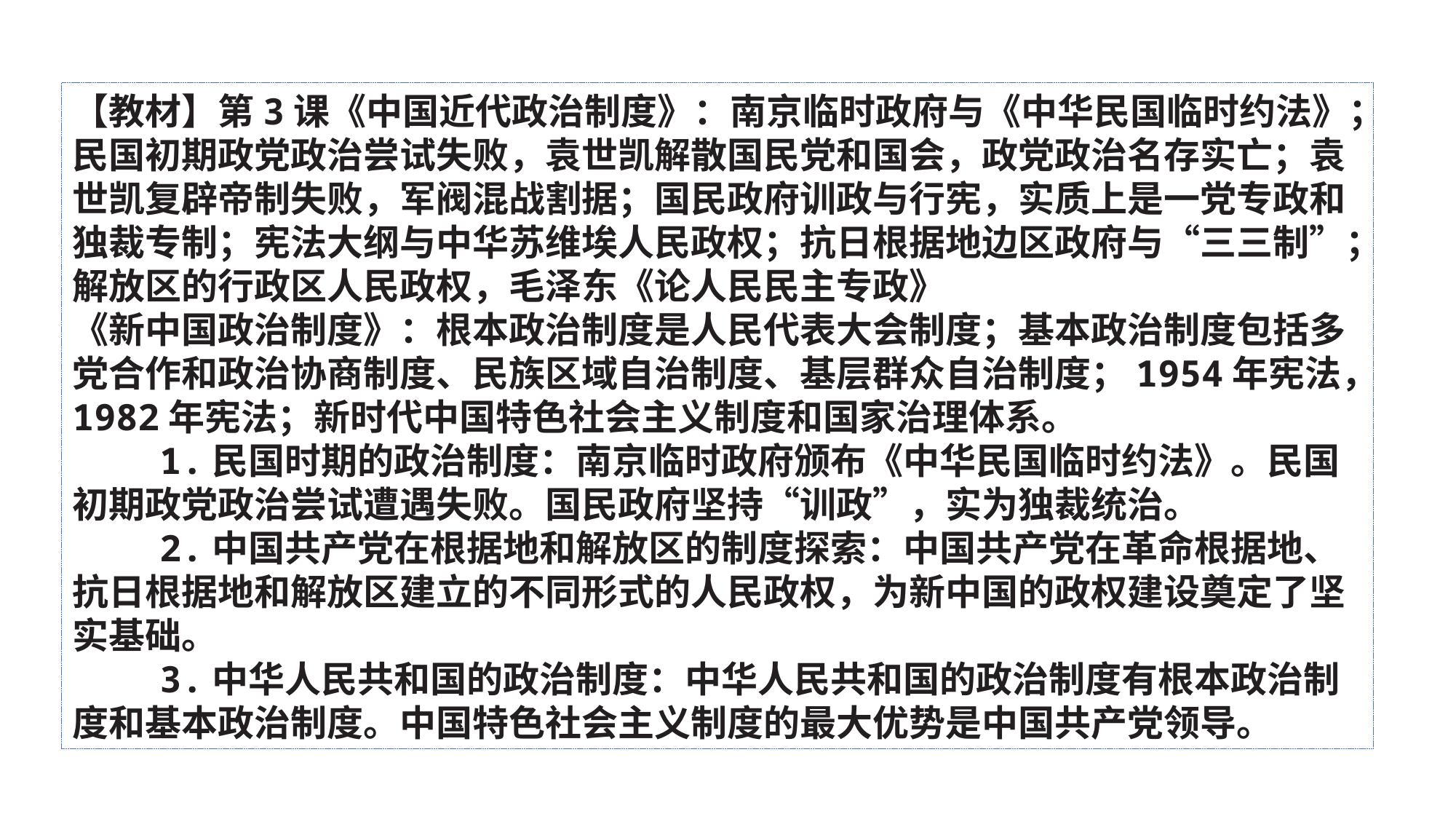

【教材】第3课《中国近代政治制度》：南京临时政府与《中华民国临时约法》；民国初期政党政治尝试失败，袁世凯解散国民党和国会，政党政治名存实亡；袁世凯复辟帝制失败，军阀混战割据；国民政府训政与行宪，实质上是一党专政和独裁专制；宪法大纲与中华苏维埃人民政权；抗日根据地边区政府与“三三制”；解放区的行政区人民政权，毛泽东《论人民民主专政》
《新中国政治制度》：根本政治制度是人民代表大会制度；基本政治制度包括多党合作和政治协商制度、民族区域自治制度、基层群众自治制度；1954年宪法，1982年宪法；新时代中国特色社会主义制度和国家治理体系。
    1.民国时期的政治制度：南京临时政府颁布《中华民国临时约法》。民国初期政党政治尝试遭遇失败。国民政府坚持“训政”，实为独裁统治。
    2.中国共产党在根据地和解放区的制度探索：中国共产党在革命根据地、抗日根据地和解放区建立的不同形式的人民政权，为新中国的政权建设奠定了坚实基础。
    3.中华人民共和国的政治制度：中华人民共和国的政治制度有根本政治制度和基本政治制度。中国特色社会主义制度的最大优势是中国共产党领导。